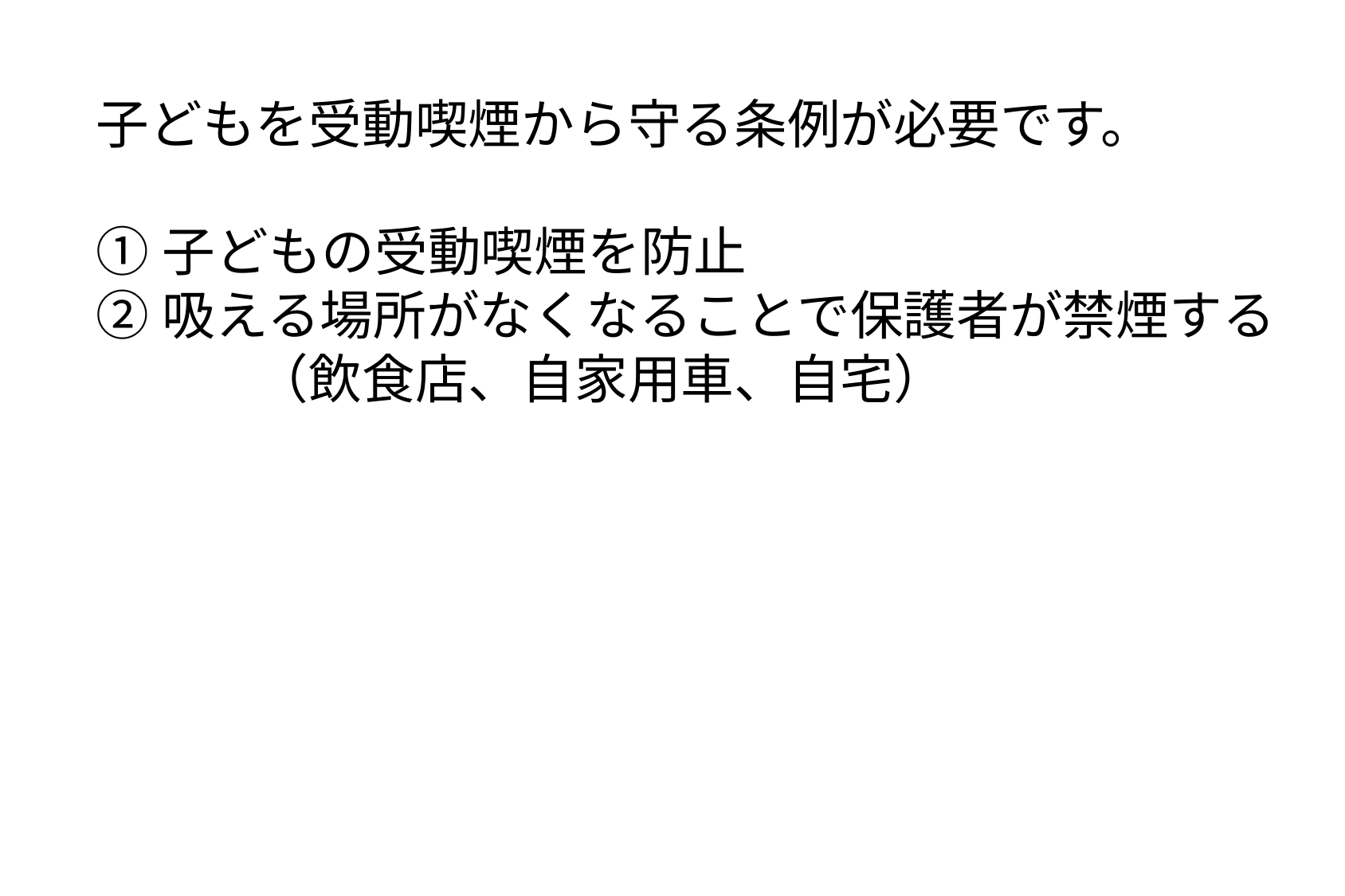

子どもを受動喫煙から守る条例が必要です。

①子どもの受動喫煙を防止
②吸える場所がなくなることで保護者が禁煙する
　　　（飲食店、自家用車、自宅）